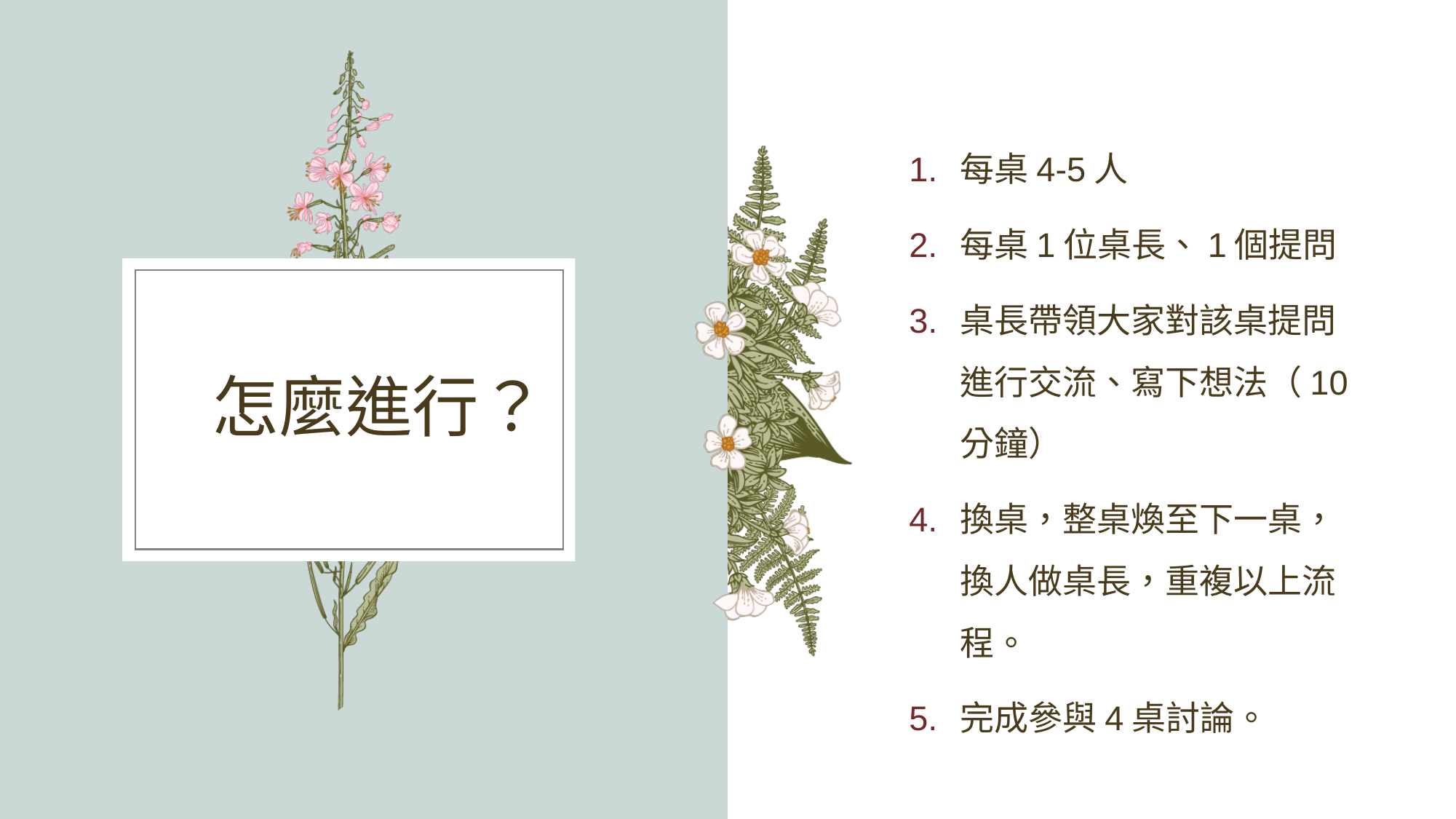

每桌4-5人​
每桌1位桌長、1個提問
桌長帶領大家對該桌提問進行交流、寫下想法（10分鐘）
換桌，整桌煥至下一桌，換人做桌長，重複以上流程。
完成參與4桌討論。
# 怎麼進行？